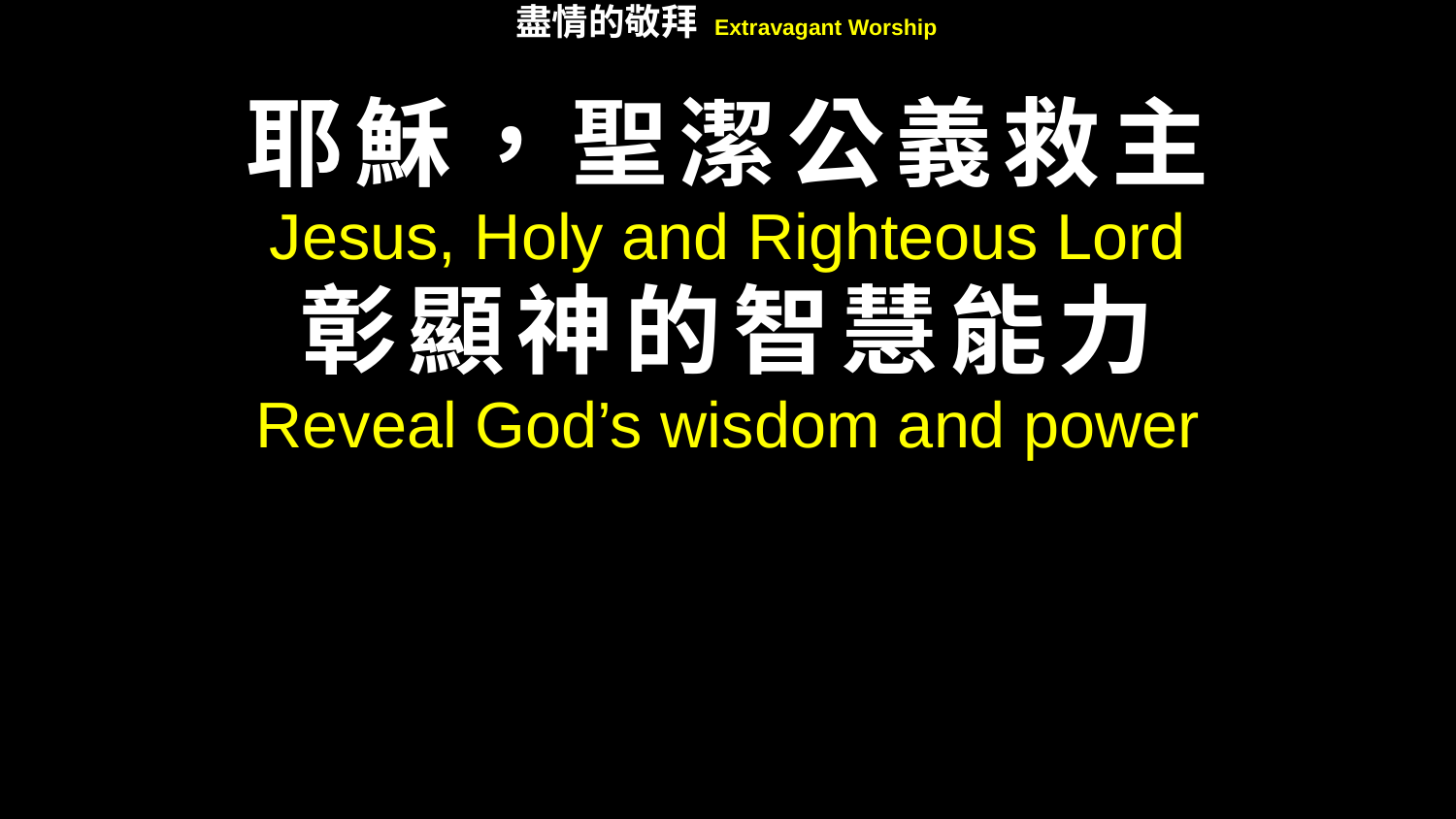

耶穌，聖潔公義救主
Jesus, Holy and Righteous Lord
彰顯神的智慧能力
Reveal God’s wisdom and power

盡情的敬拜 Extravagant Worship